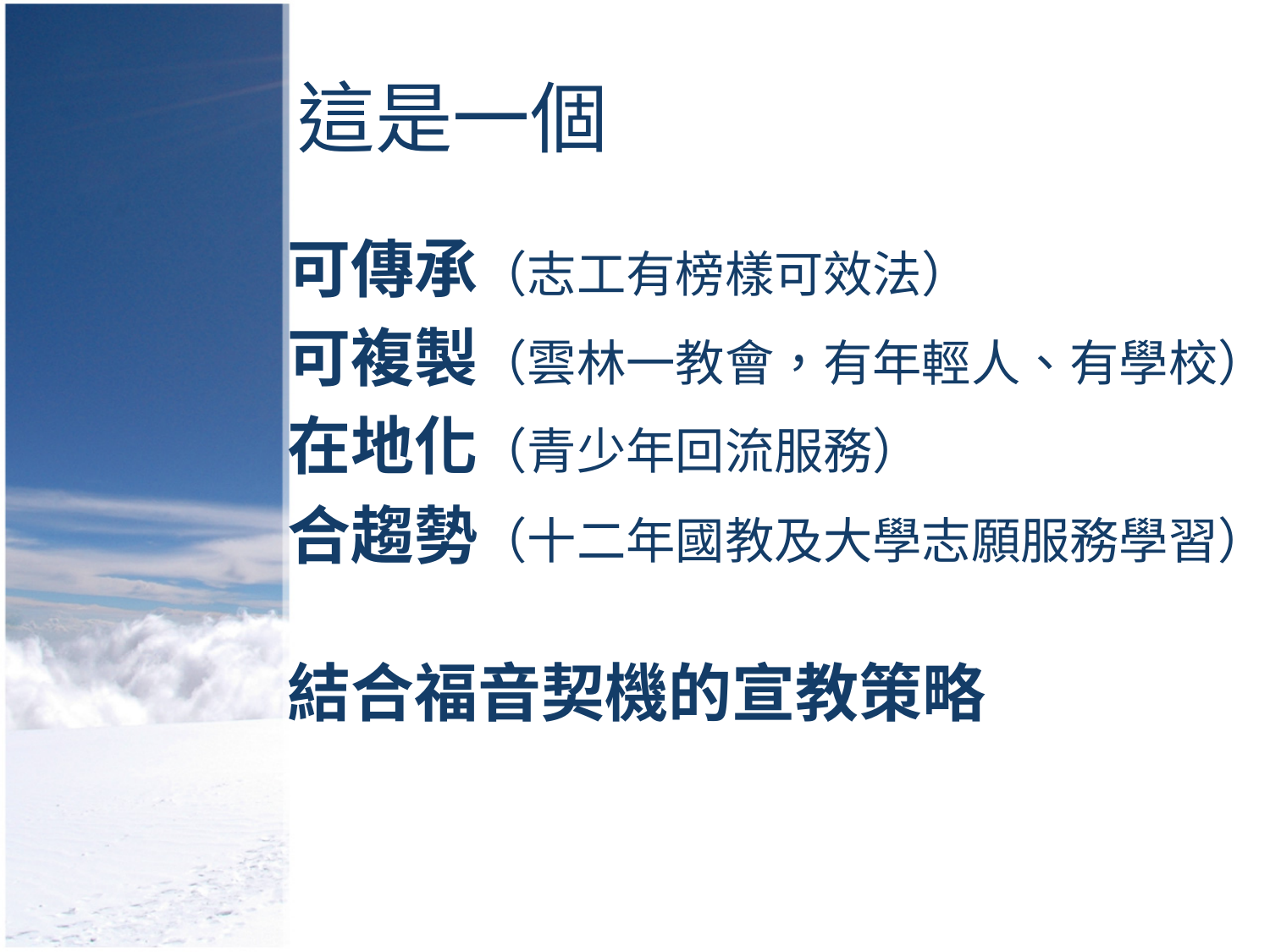

# 這是一個
可傳承（志工有榜樣可效法）
可複製（雲林一教會，有年輕人、有學校）
在地化（青少年回流服務）
合趨勢（十二年國教及大學志願服務學習）

結合福音契機的宣教策略